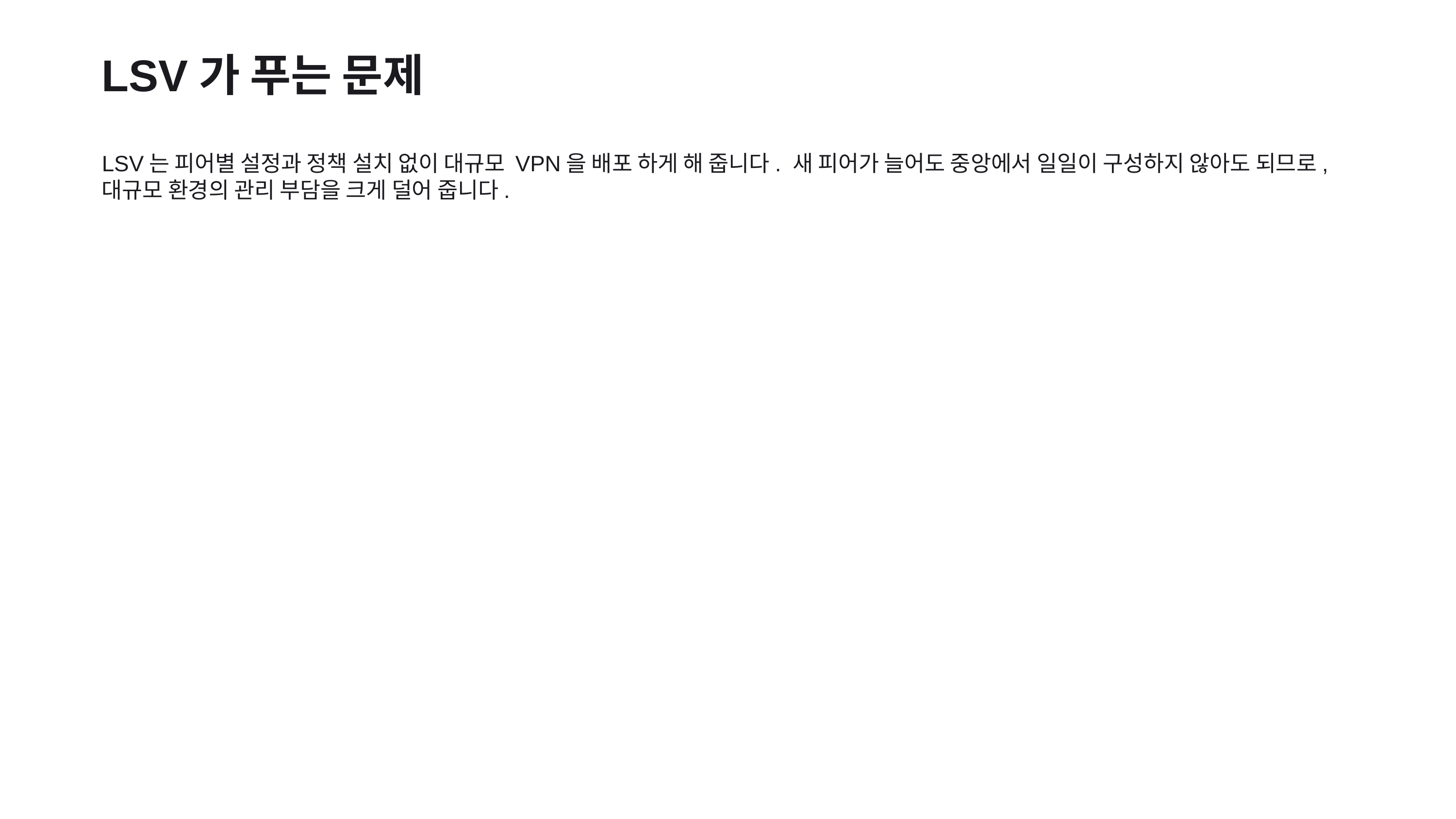

LSV가 푸는 문제
LSV는 피어별 설정과 정책 설치 없이 대규모 VPN을 배포 하게 해 줍니다. 새 피어가 늘어도 중앙에서 일일이 구성하지 않아도 되므로, 대규모 환경의 관리 부담을 크게 덜어 줍니다.